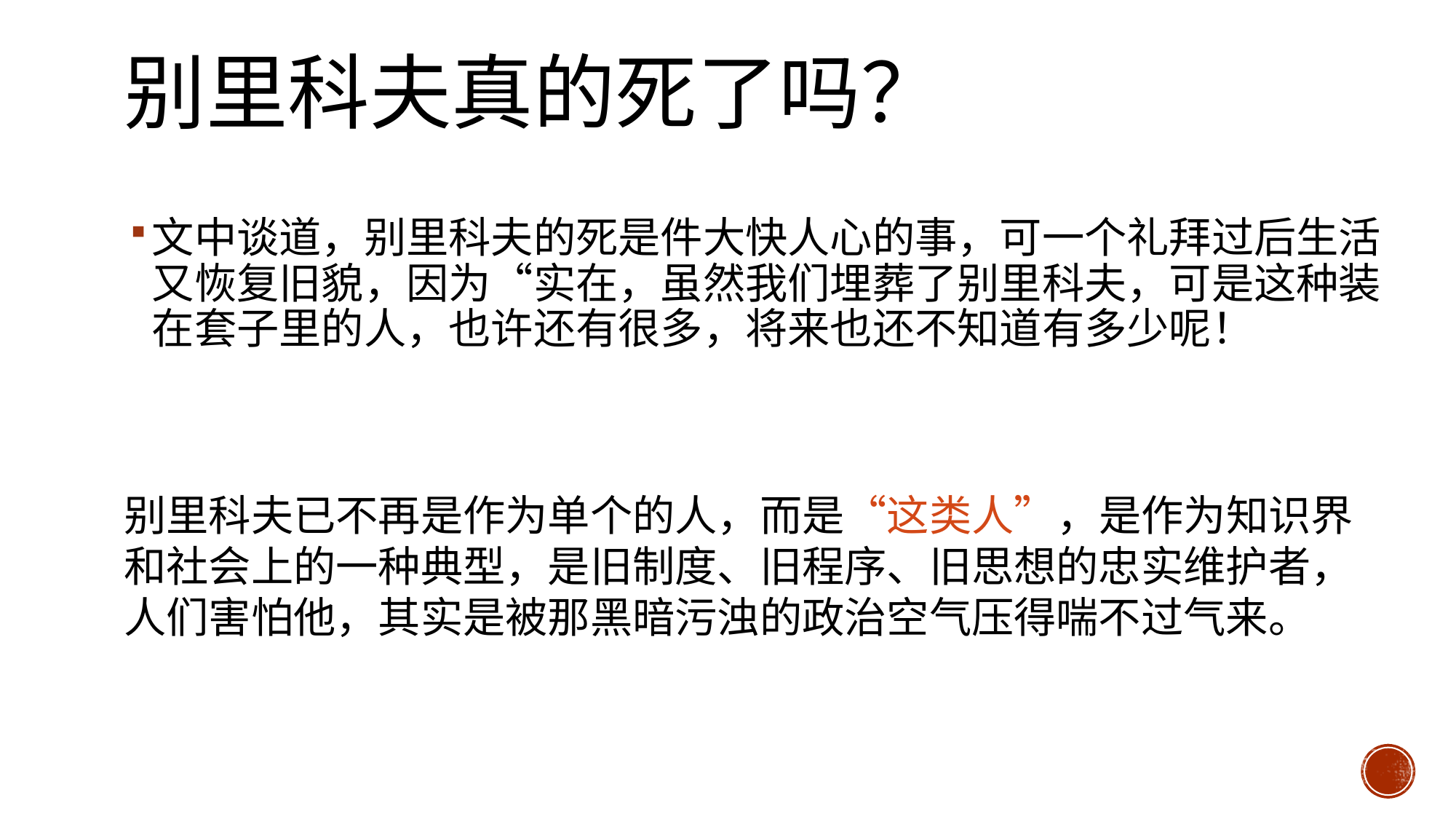

# 别里科夫真的死了吗？
文中谈道，别里科夫的死是件大快人心的事，可一个礼拜过后生活又恢复旧貌，因为“实在，虽然我们埋葬了别里科夫，可是这种装在套子里的人，也许还有很多，将来也还不知道有多少呢！
别里科夫已不再是作为单个的人，而是“这类人”，是作为知识界和社会上的一种典型，是旧制度、旧程序、旧思想的忠实维护者，人们害怕他，其实是被那黑暗污浊的政治空气压得喘不过气来。